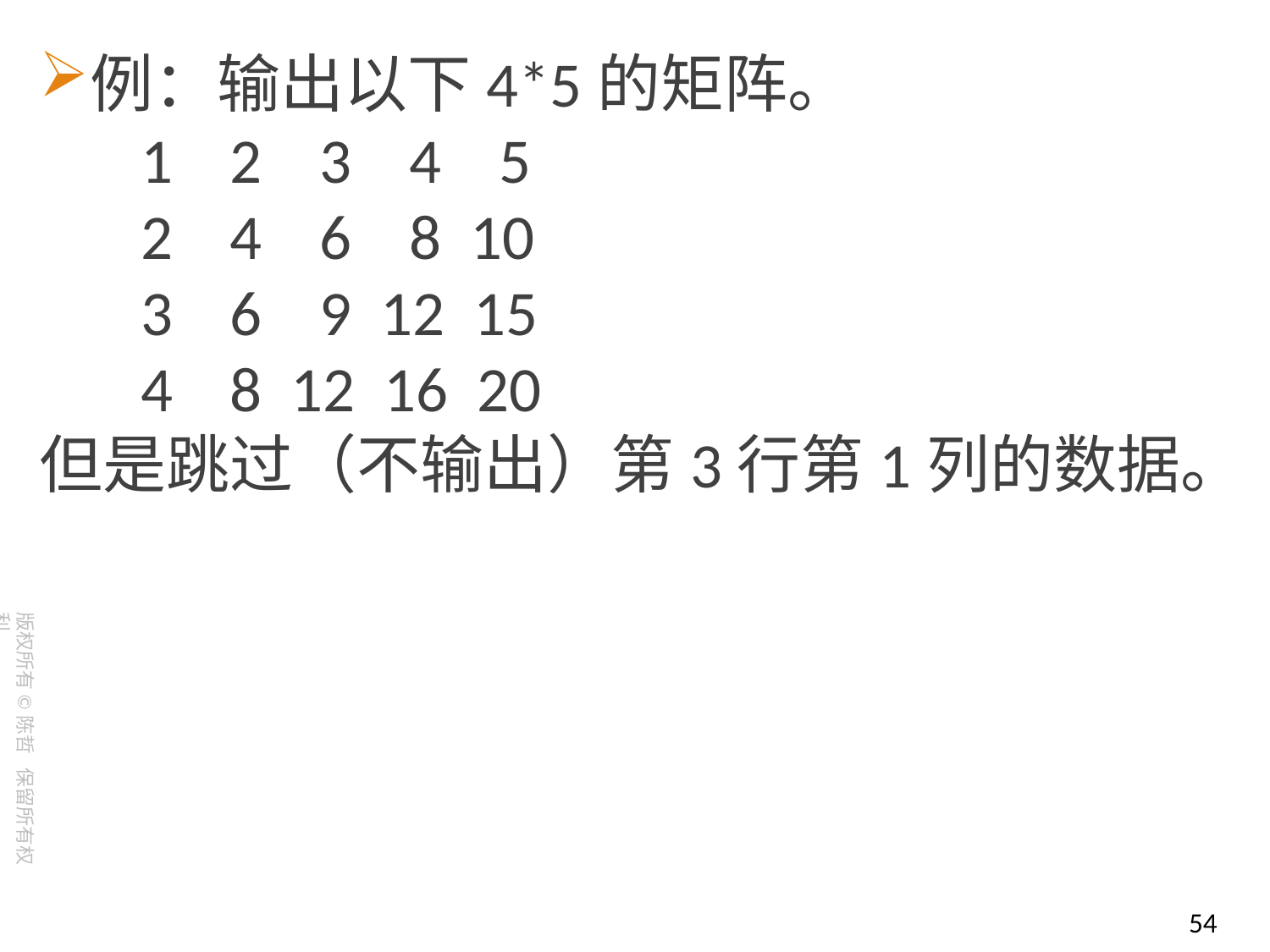

例：输出以下4*5的矩阵。
       1    2    3    4    5
       2    4    6    8  10
       3    6    9  12  15
       4    8  12  16  20
但是跳过（不输出）第3行第1列的数据。

54